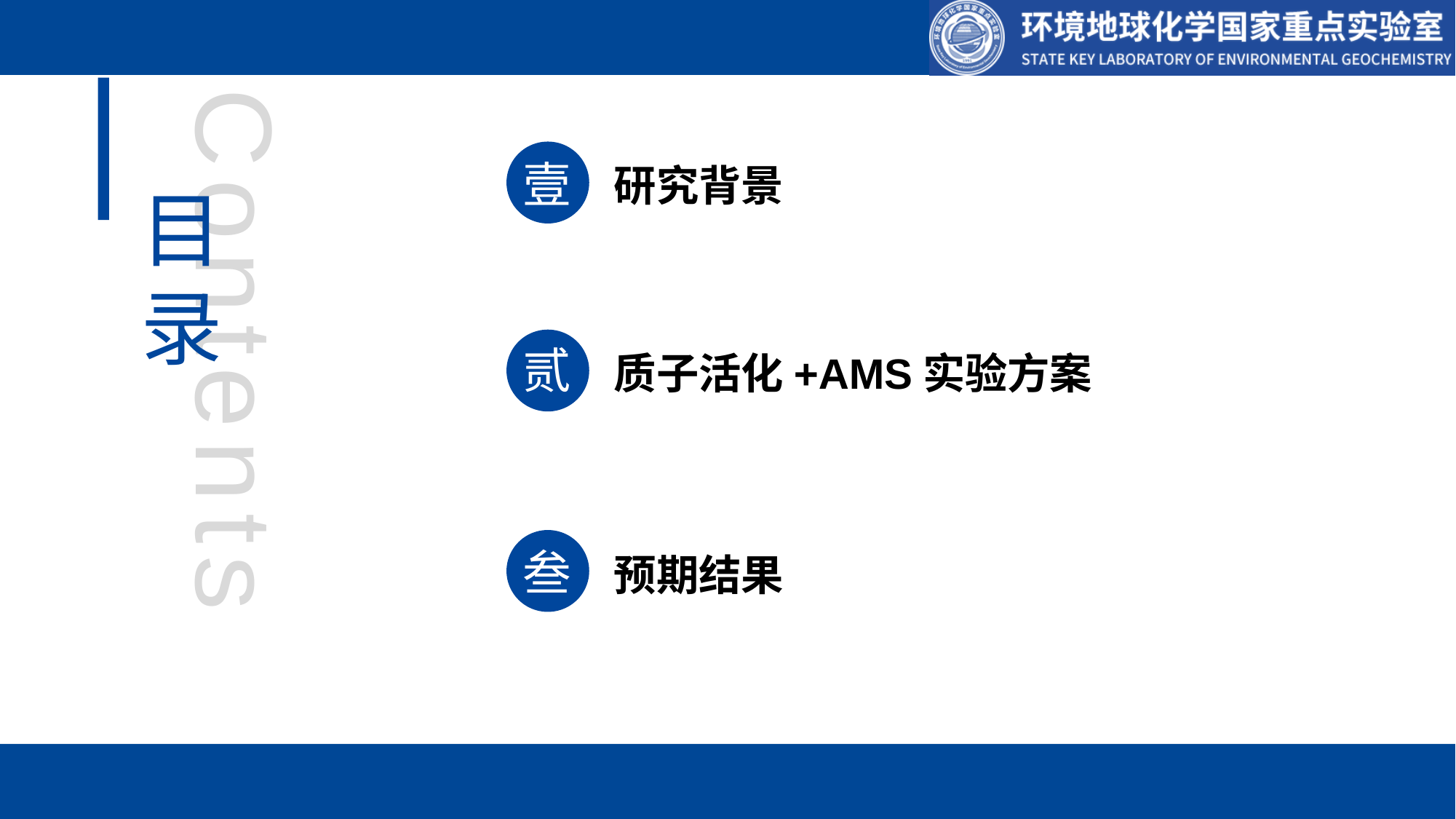

壹
研究背景
目录

贰
质子活化+AMS实验方案
Contents

叁
预期结果